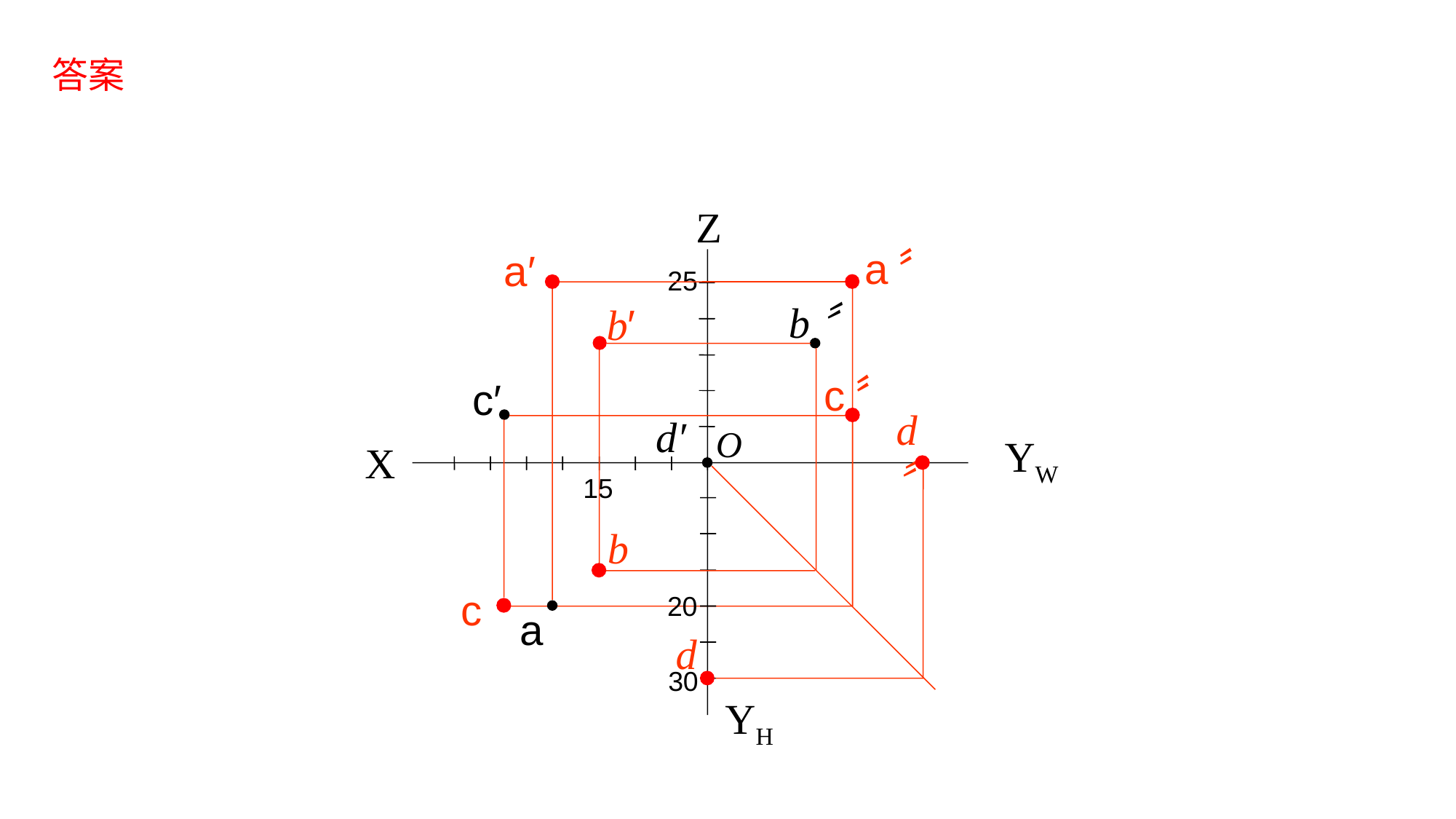

答案
Z
b〞

c′
d′

O
YW
X

a

YH

a〞
a′
25

15

20

30

b′

c〞
d〞

b

c

d